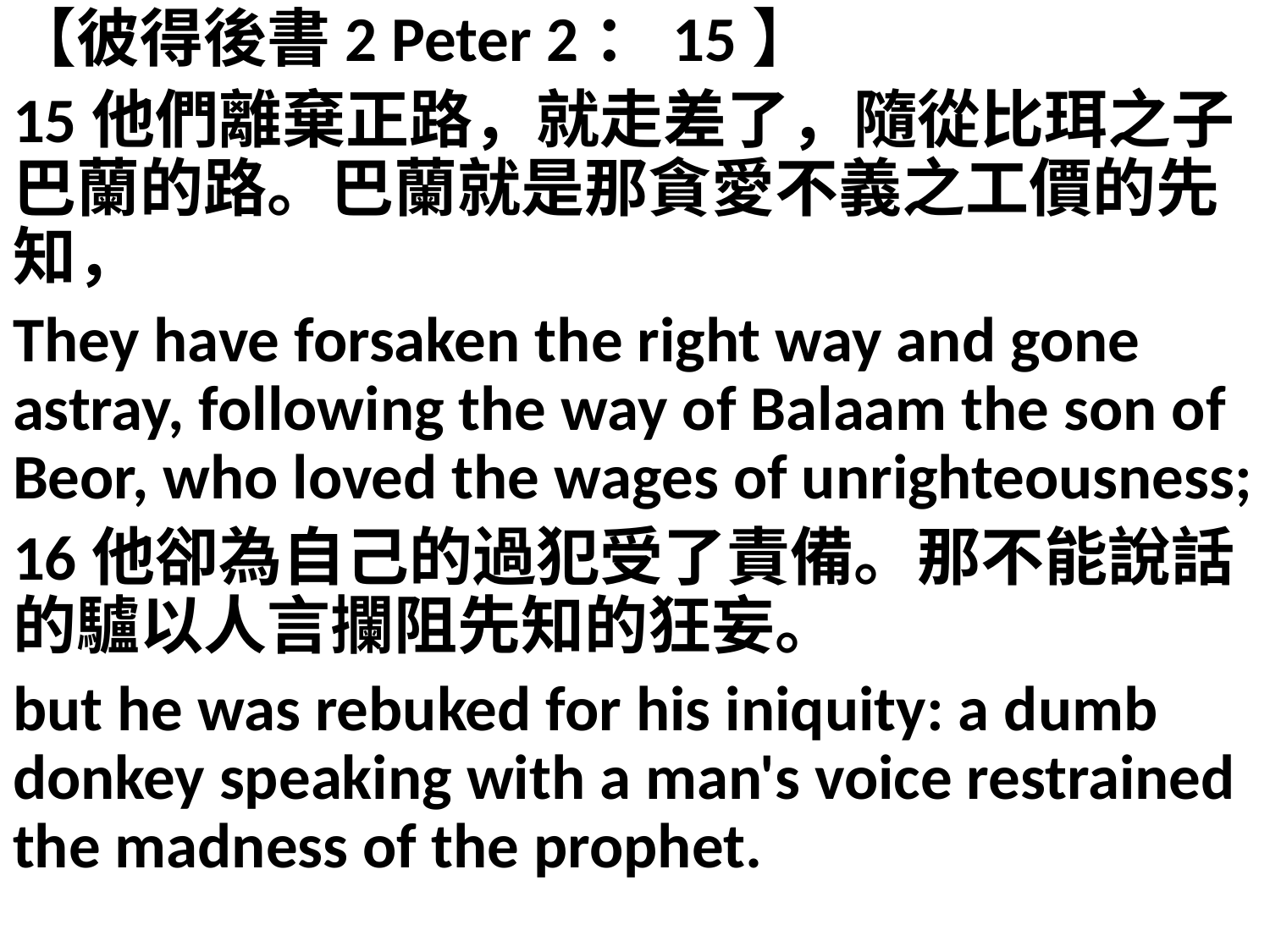

【彼得後書2 Peter 2：15】
15他們離棄正路，就走差了，隨從比珥之子巴蘭的路。巴蘭就是那貪愛不義之工價的先知，
They have forsaken the right way and gone astray, following the way of Balaam the son of Beor, who loved the wages of unrighteousness;
16他卻為自己的過犯受了責備。那不能說話的驢以人言攔阻先知的狂妄。
but he was rebuked for his iniquity: a dumb donkey speaking with a man's voice restrained the madness of the prophet.